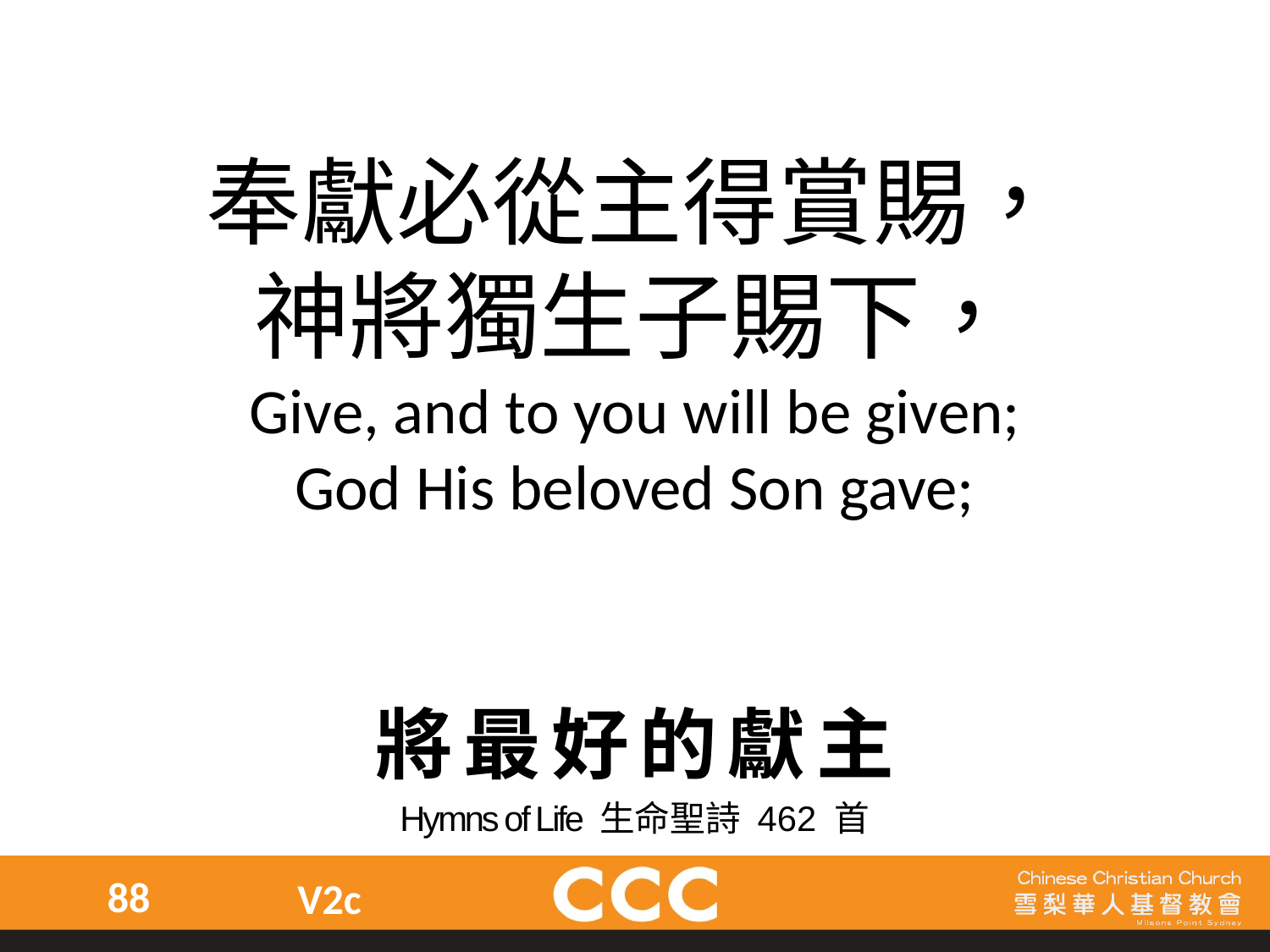

奉獻必從主得賞賜，
神將獨生子賜下，
Give, and to you will be given;
God His beloved Son gave;
將最好的獻主
Hymns of Life 生命聖詩 462 首
88
V2c